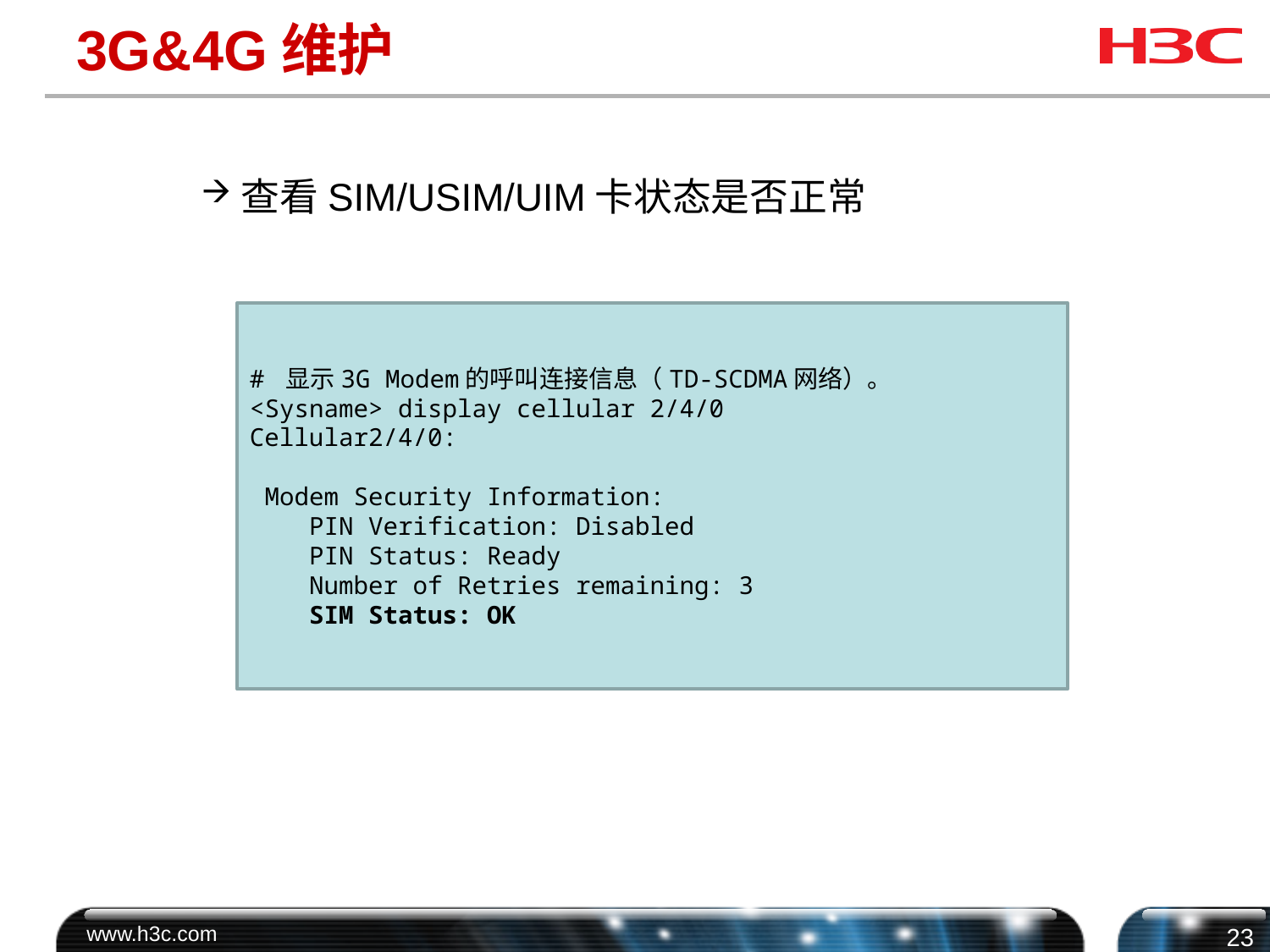

# 3G&4G维护
查看SIM/USIM/UIM卡状态是否正常

# 显示3G Modem的呼叫连接信息（TD-SCDMA网络）。
<Sysname> display cellular 2/4/0
Cellular2/4/0:

 Modem Security Information:
    PIN Verification: Disabled
    PIN Status: Ready
    Number of Retries remaining: 3
    SIM Status: OK